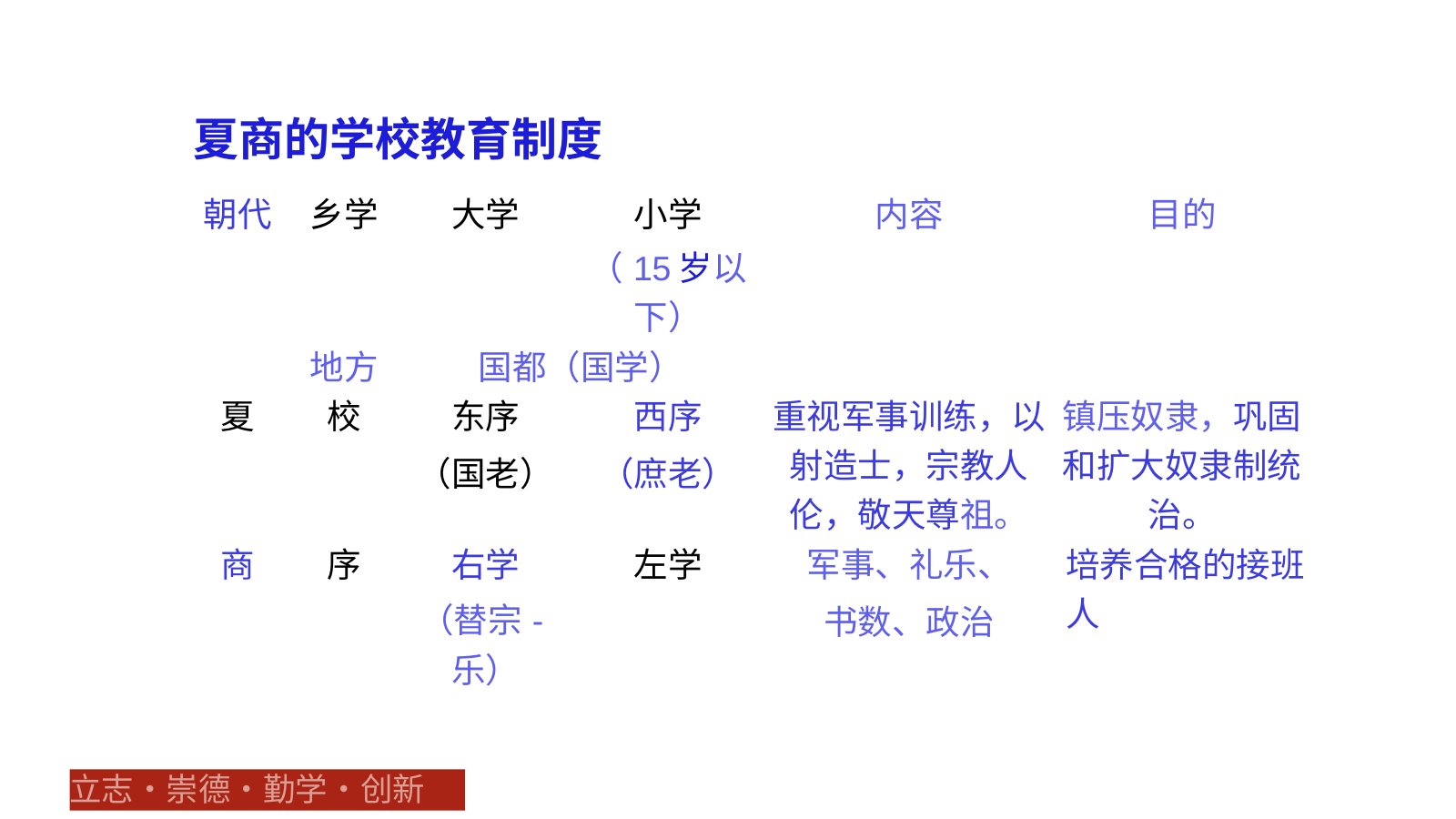

夏商的学校教育制度
| 朝代 | 乡学 | 大学 | 小学 （15岁以下） | 内容 | 目的 |
| --- | --- | --- | --- | --- | --- |
|  | 地方 | 国都（国学） |  |  |  |
| 夏 | 校 | 东序 （国老） | 西序 （庶老） | 重视军事训练，以射造士，宗教人伦，敬天尊祖。 | 镇压奴隶，巩固和扩大奴隶制统治。 |
| 商 | 序 | 右学 （替宗-乐） | 左学 | 军事、礼乐、 书数、政治 | 培养合格的接班人 |
立志•崇德•勤学•创新